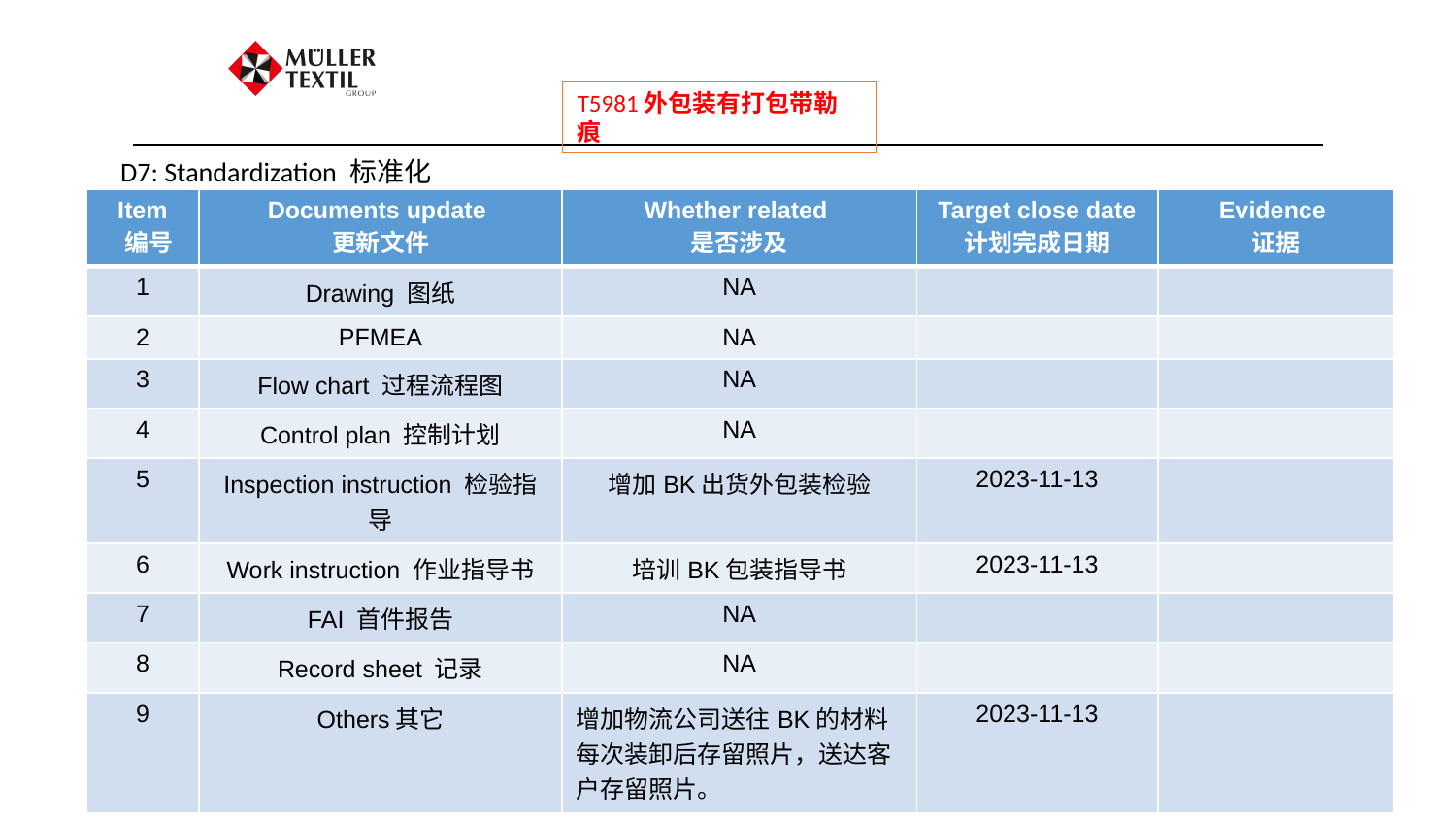

T5981外包装有打包带勒痕
D7: Standardization 标准化
| Item 编号 | Documents update 更新文件 | Whether related 是否涉及 | Target close date 计划完成日期 | Evidence 证据 |
| --- | --- | --- | --- | --- |
| 1 | Drawing 图纸 | NA |  |  |
| 2 | PFMEA | NA |  |  |
| 3 | Flow chart 过程流程图 | NA |  |  |
| 4 | Control plan 控制计划 | NA |  |  |
| 5 | Inspection instruction 检验指导 | 增加BK出货外包装检验 | 2023-11-13 |  |
| 6 | Work instruction 作业指导书 | 培训BK包装指导书 | 2023-11-13 |  |
| 7 | FAI 首件报告 | NA |  |  |
| 8 | Record sheet 记录 | NA |  |  |
| 9 | Others其它 | 增加物流公司送往BK的材料每次装卸后存留照片，送达客户存留照片。 | 2023-11-13 |  |